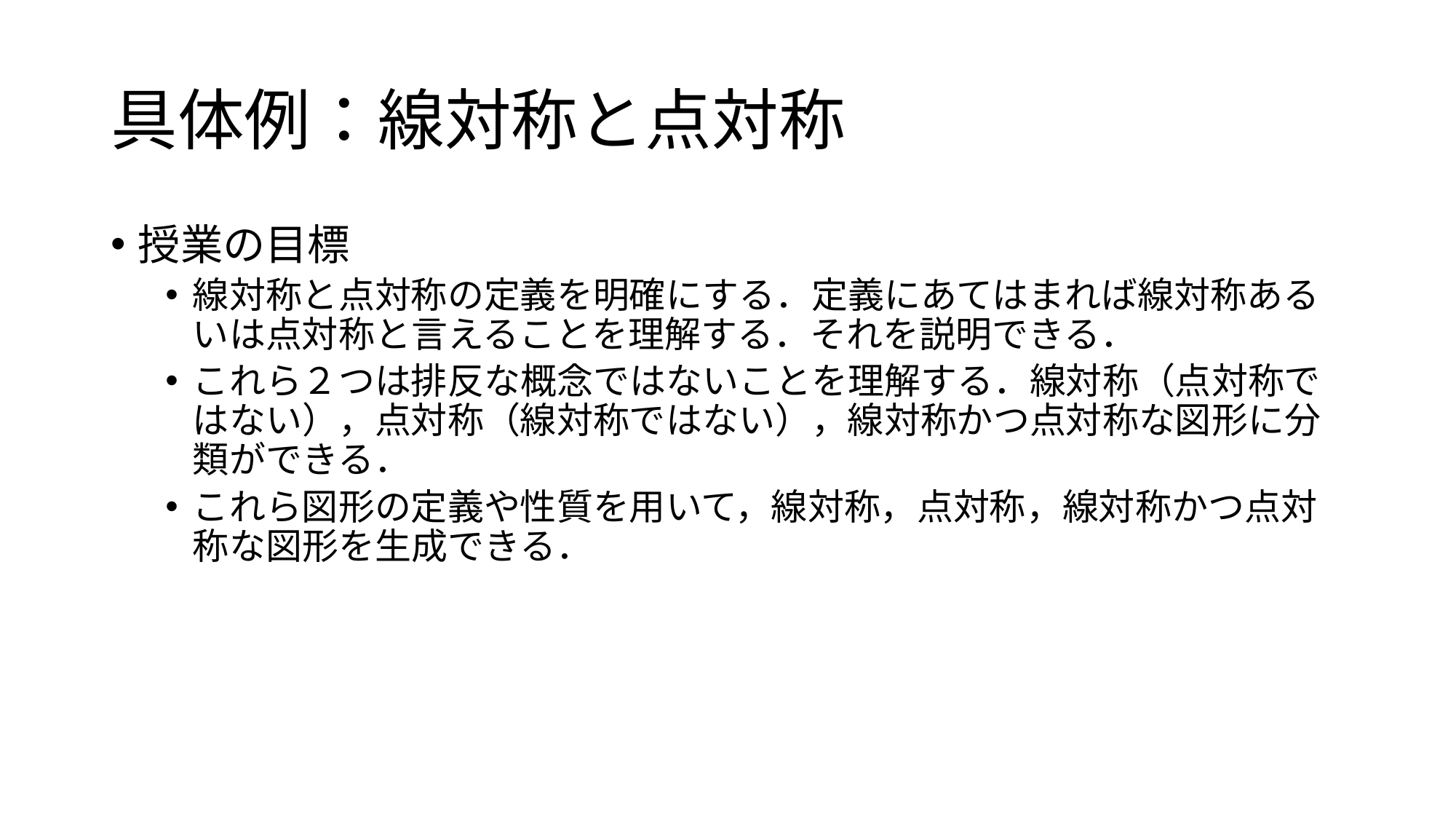

# 具体例：線対称と点対称
授業の目標
線対称と点対称の定義を明確にする．定義にあてはまれば線対称あるいは点対称と言えることを理解する．それを説明できる．
これら２つは排反な概念ではないことを理解する．線対称（点対称ではない），点対称（線対称ではない），線対称かつ点対称な図形に分類ができる．
これら図形の定義や性質を用いて，線対称，点対称，線対称かつ点対称な図形を生成できる．